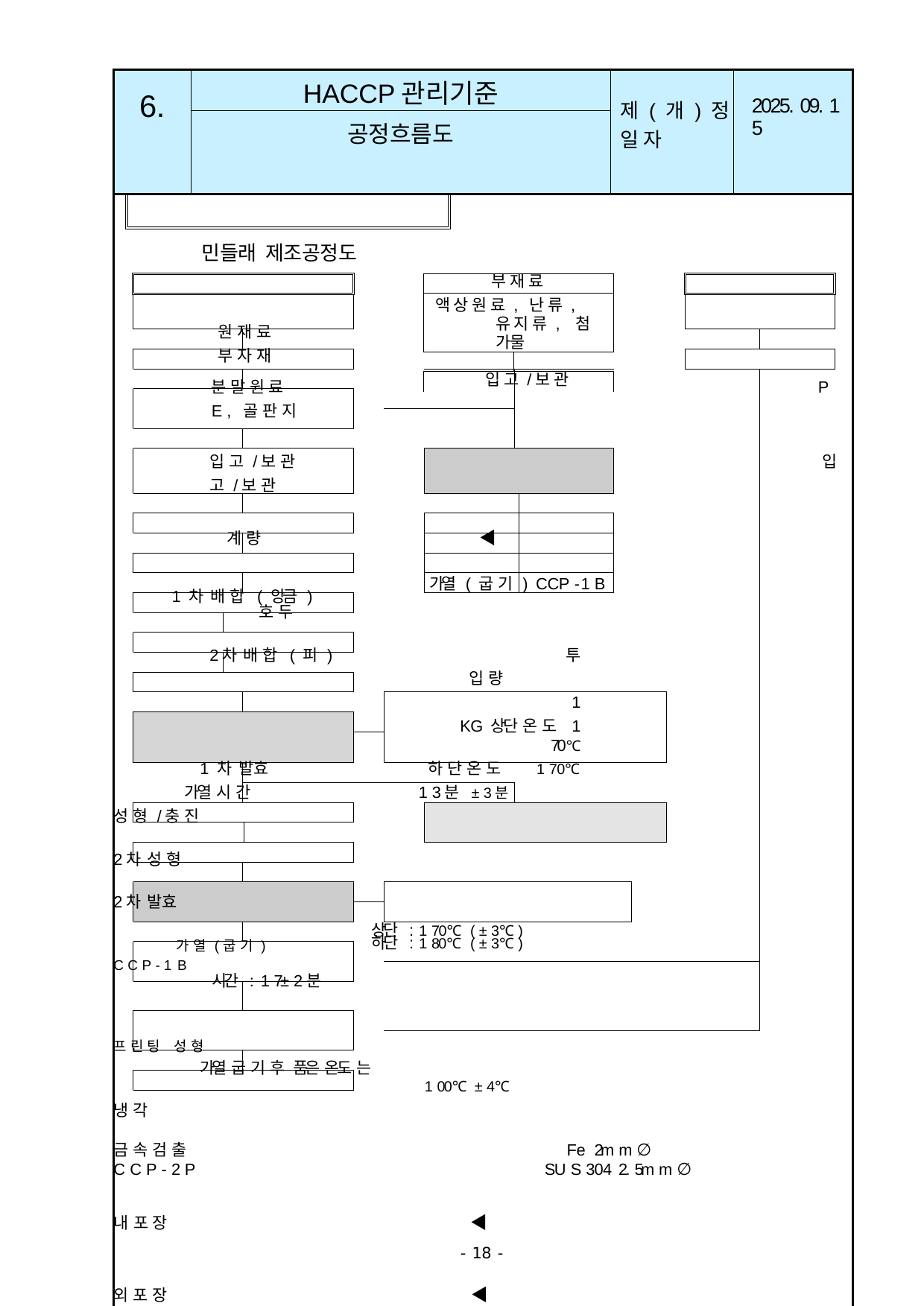

| 6. | HACCP관리기준 | 제 ( 개 ) 정 일 자 | 2025. 09. 1 5 |
| --- | --- | --- | --- |
|  | 공정흐름도 |  |  |
| 민들래 제조공정도 원 재 료 부 자 재 분 말 원 료 P E , 골 판 지 입 고 /보 관 입 고 /보 관 계 량 ◀ 가열 ( 굽 기 ) CCP -1 B 1 차 배 합 ( 앙금 ) 호 두 2차 배 합 ( 피 ) 투 입 량 1 KG 상단 온 도 1 70℃ 1 차 발효 하 단 온 도 1 70℃ 가열 시 간 1 3분 ± 3분 성 형 /충 진 2차 성 형 2차 발효 상단 : 1 70℃ ( ± 3℃ ) 가 열 ( 굽 기 ) 하단 : 1 80℃ ( ± 3℃ ) C C P - 1 B 시간 : 1 7± 2분 프 린 팅 성 형 가열 굽 기 후 품은 온도 는 1 00℃ ± 4℃ 냉 각 금 속 검 출 Fe 2m m ∅ C C P - 2 P SU S 304 2. 5m m ∅ 내 포 장 ◀ 외 포 장 ◀ 보 관 /출고 |  |  |  |

| 부 재 료 |  |
| --- | --- |
| 액 상 원 료 , 난 류 , 유 지 류 , 첨 가물 |  |
|  |  |
| 입 고 /보 관 |  |

- 18 -